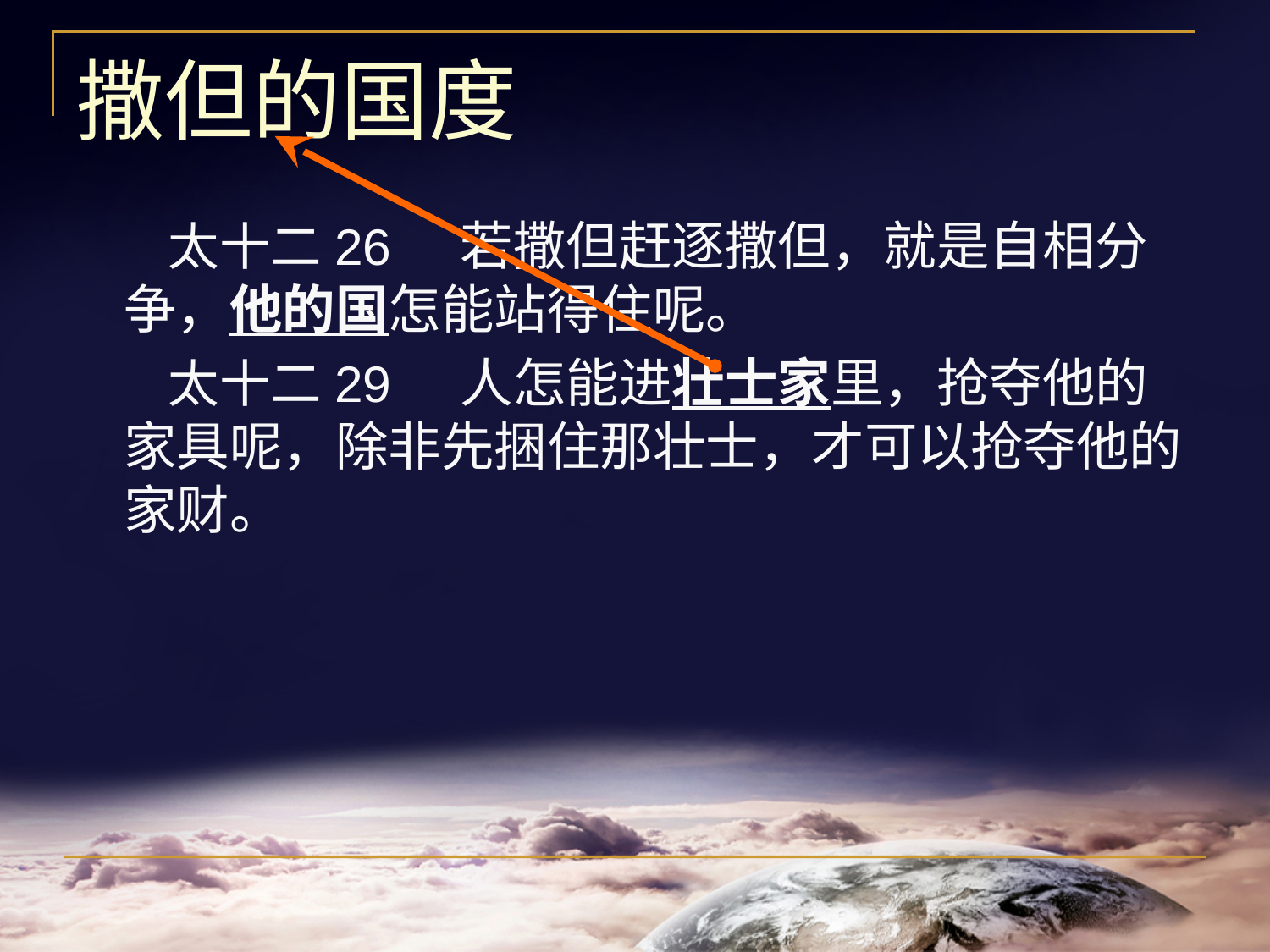

# 撒但的国度

       太十二26    若撒但赶逐撒但，就是自相分争，他的国怎能站得住呢。
       太十二29    人怎能进壮士家里，抢夺他的家具呢，除非先捆住那壮士，才可以抢夺他的家财。